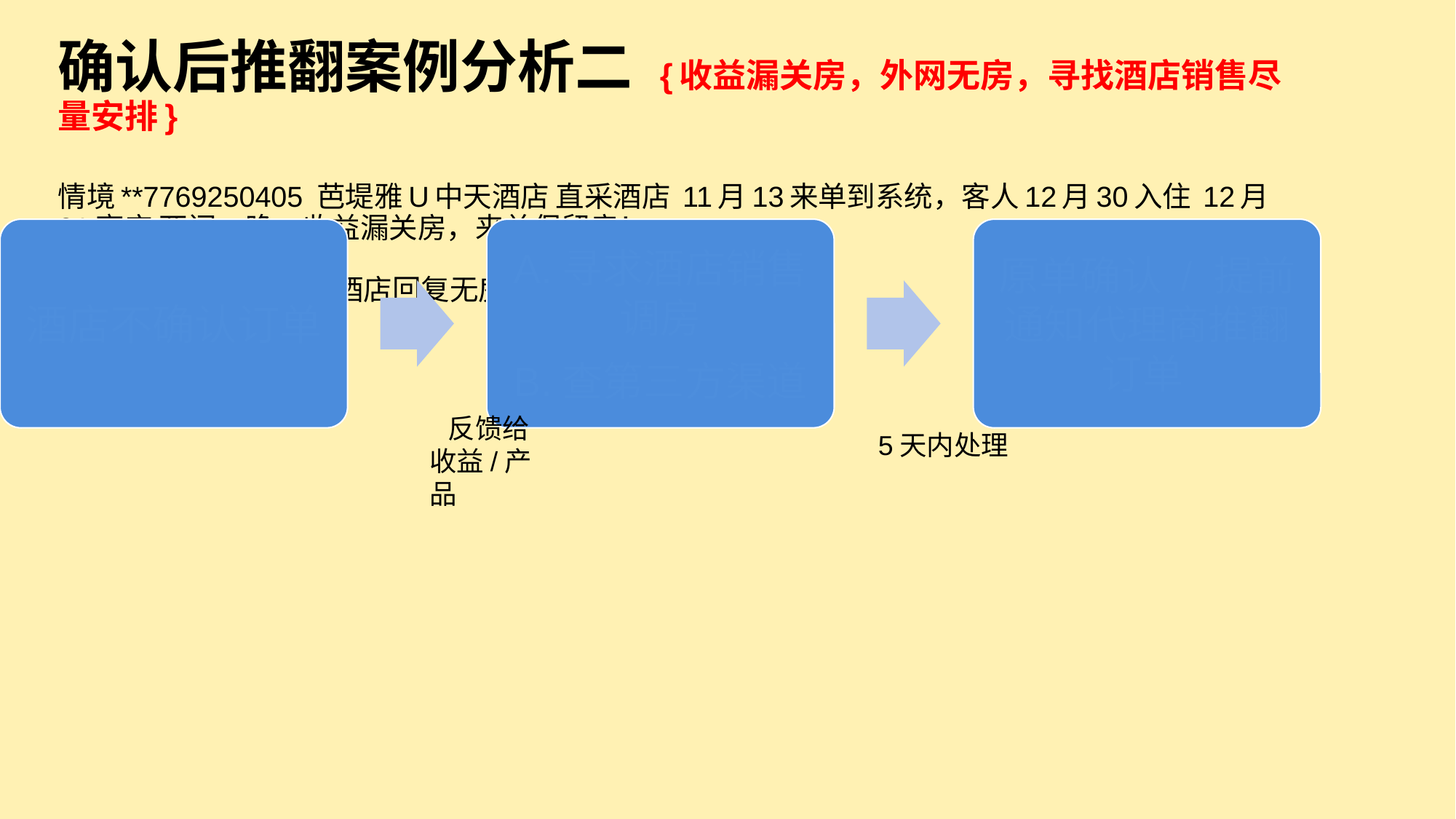

确认后推翻案例分析二  {收益漏关房，外网无房，寻找酒店销售尽量安排}

情境**7769250405 芭堤雅U中天酒店 直采酒店 11月13来单到系统，客人12月30入住 12月31离店 两间一晚，收益漏关房，来单保留房！

OP正常发单给酒店，酒店回复无房。
酒店不确认订单

A.寻求酒店销售调房
B.查第三方渠道

原单确认 / 提前通知代理商推翻订单
  反馈给
收益/产品
5天内处理